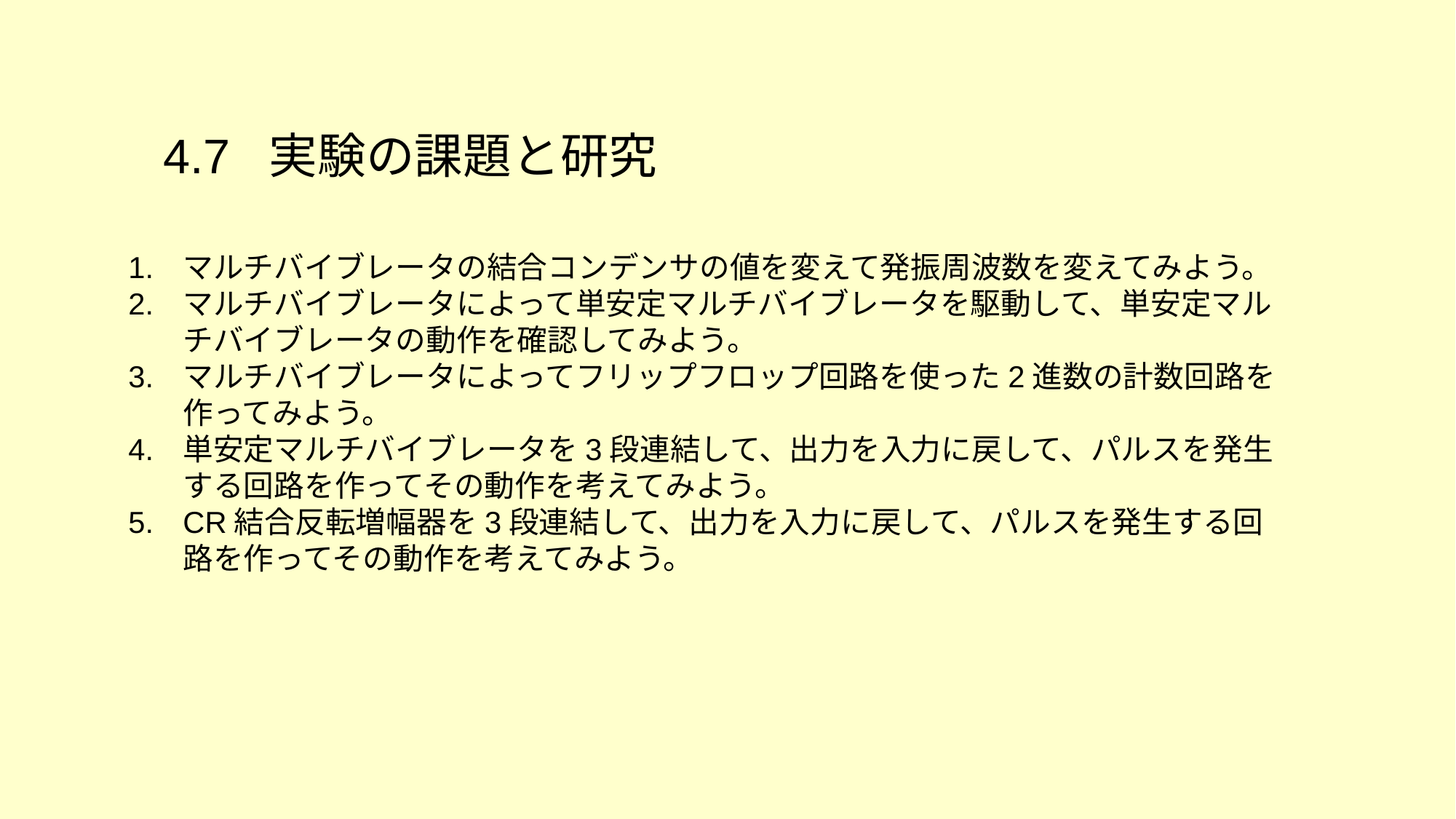

4.7  実験の課題と研究

マルチバイブレータの結合コンデンサの値を変えて発振周波数を変えてみよう。
マルチバイブレータによって単安定マルチバイブレータを駆動して、単安定マルチバイブレータの動作を確認してみよう。
マルチバイブレータによってフリップフロップ回路を使った2進数の計数回路を作ってみよう。
単安定マルチバイブレータを3段連結して、出力を入力に戻して、パルスを発生する回路を作ってその動作を考えてみよう。
CR結合反転増幅器を3段連結して、出力を入力に戻して、パルスを発生する回路を作ってその動作を考えてみよう。